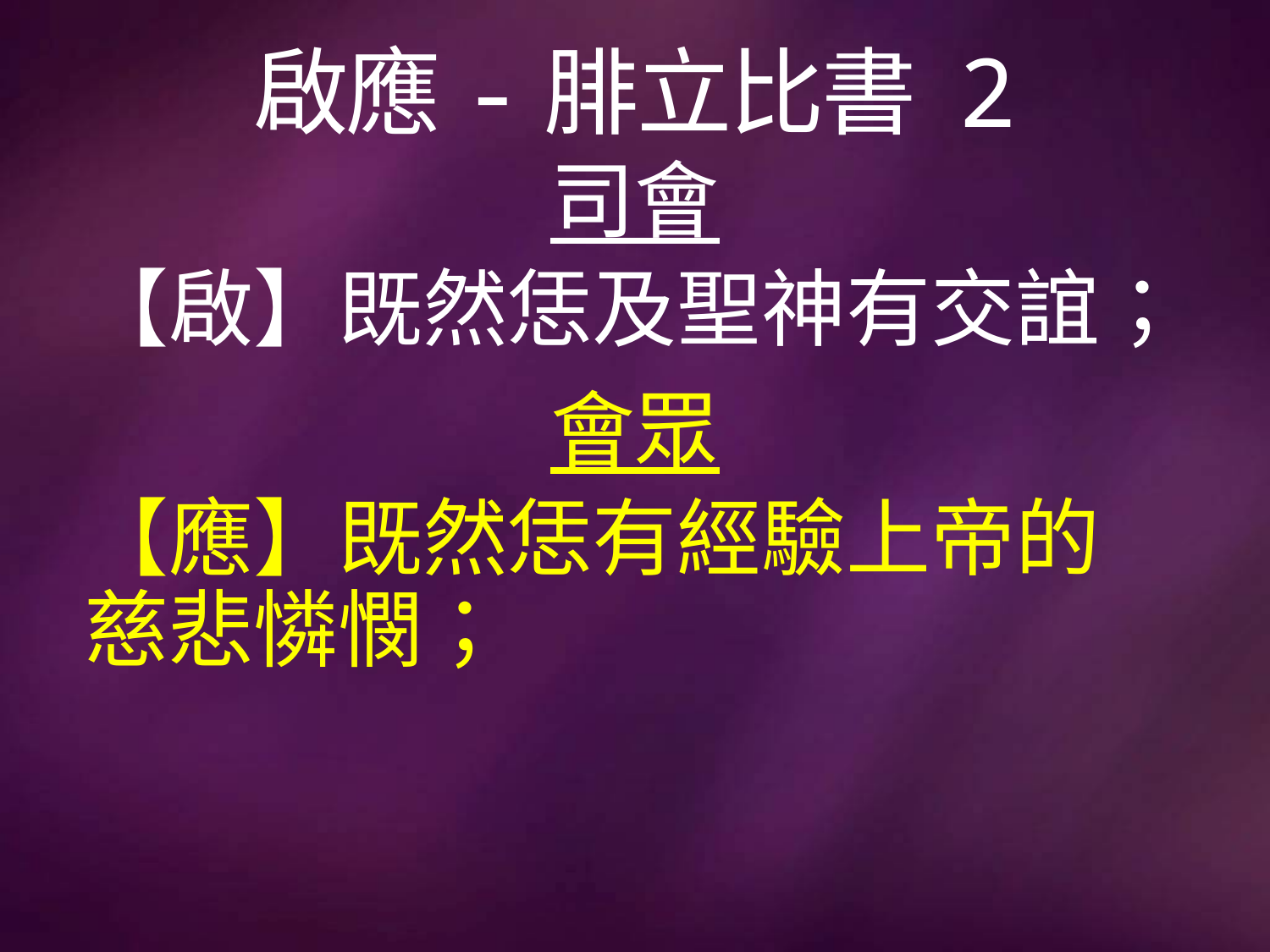

# 啟應-腓立比書 2
司會
【啟】既然恁及聖神有交誼；

會眾
【應】既然恁有經驗上帝的慈悲憐憫；